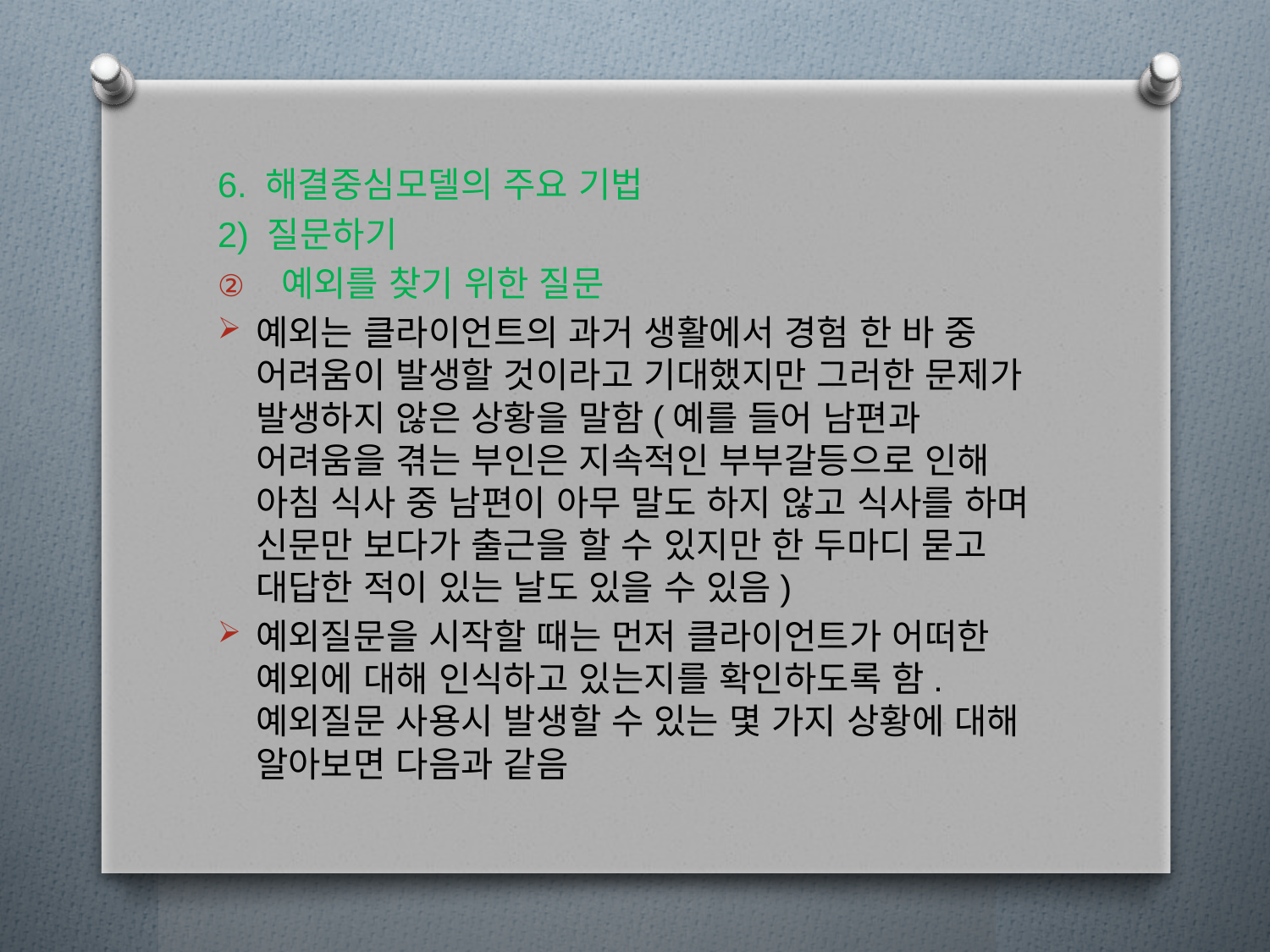

6. 해결중심모델의 주요 기법
2) 질문하기
예외를 찾기 위한 질문
예외는 클라이언트의 과거 생활에서 경험 한 바 중 어려움이 발생할 것이라고 기대했지만 그러한 문제가 발생하지 않은 상황을 말함(예를 들어 남편과 어려움을 겪는 부인은 지속적인 부부갈등으로 인해 아침 식사 중 남편이 아무 말도 하지 않고 식사를 하며 신문만 보다가 출근을 할 수 있지만 한 두마디 묻고 대답한 적이 있는 날도 있을 수 있음)
예외질문을 시작할 때는 먼저 클라이언트가 어떠한 예외에 대해 인식하고 있는지를 확인하도록 함. 예외질문 사용시 발생할 수 있는 몇 가지 상황에 대해 알아보면 다음과 같음